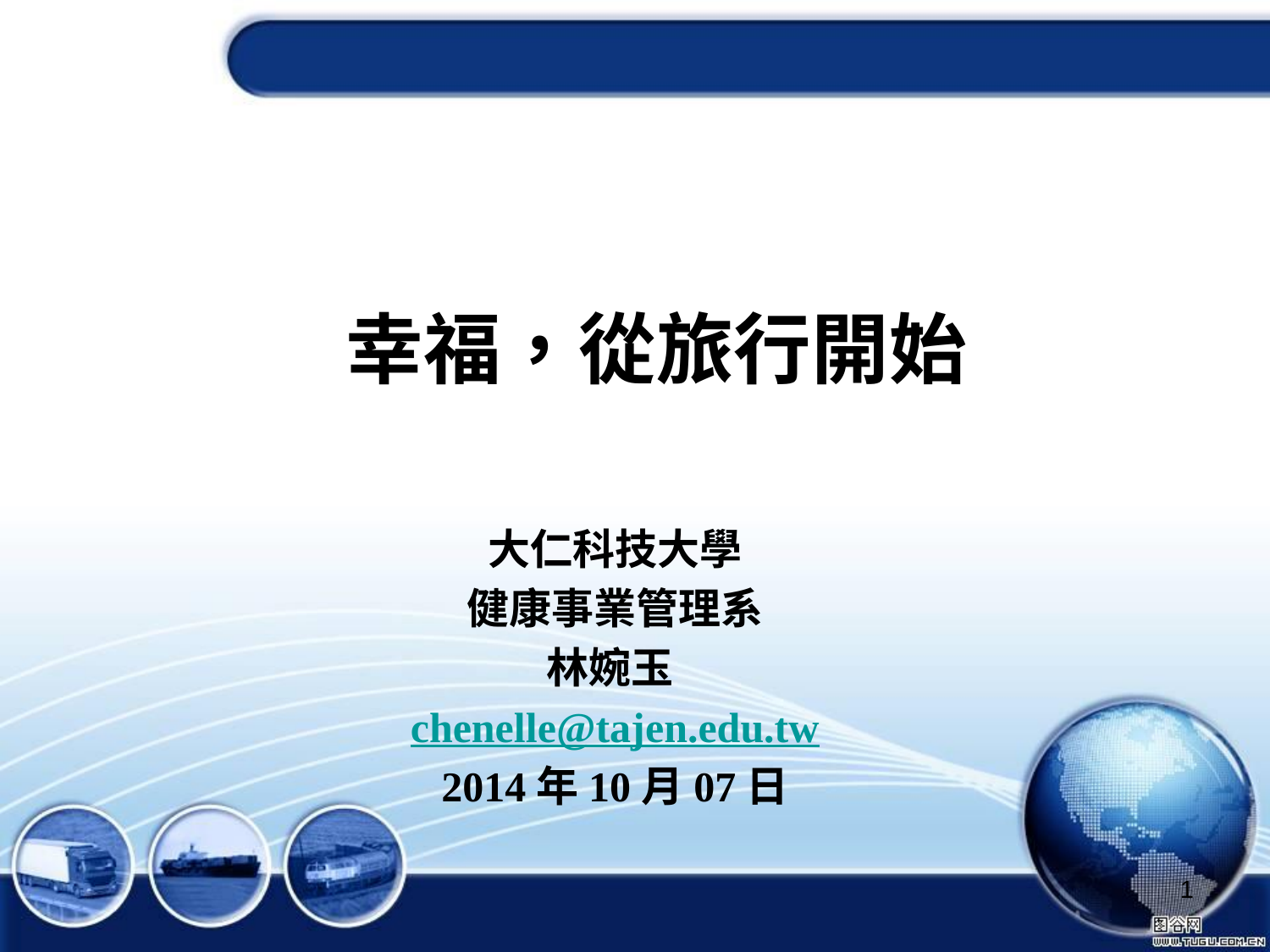

# 幸福，從旅行開始
大仁科技大學
健康事業管理系
林婉玉
chenelle@tajen.edu.tw
2014年10月07日
1